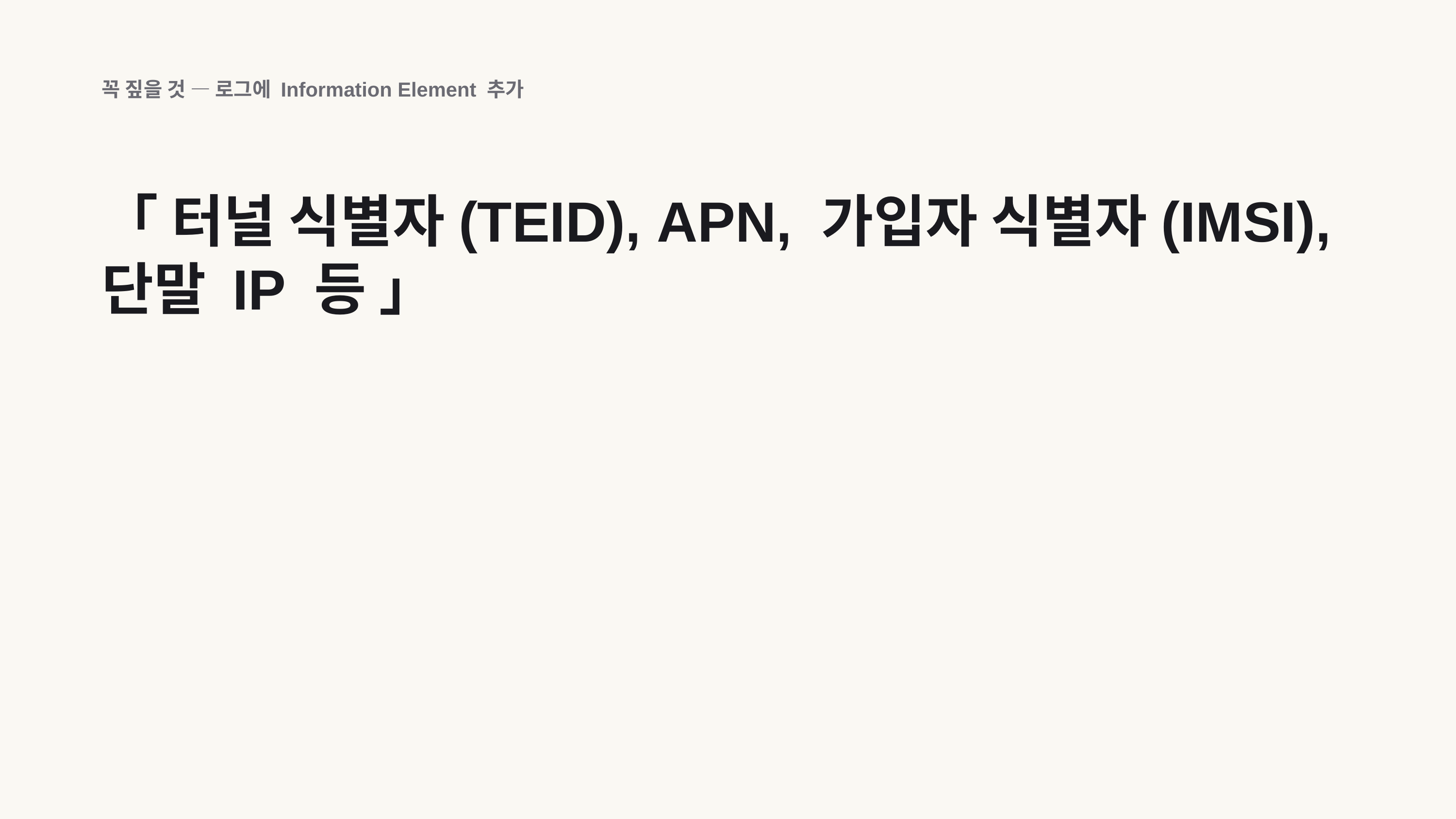

꼭 짚을 것 — 로그에 Information Element 추가
「 터널 식별자(TEID), APN, 가입자 식별자(IMSI), 단말 IP 등 」